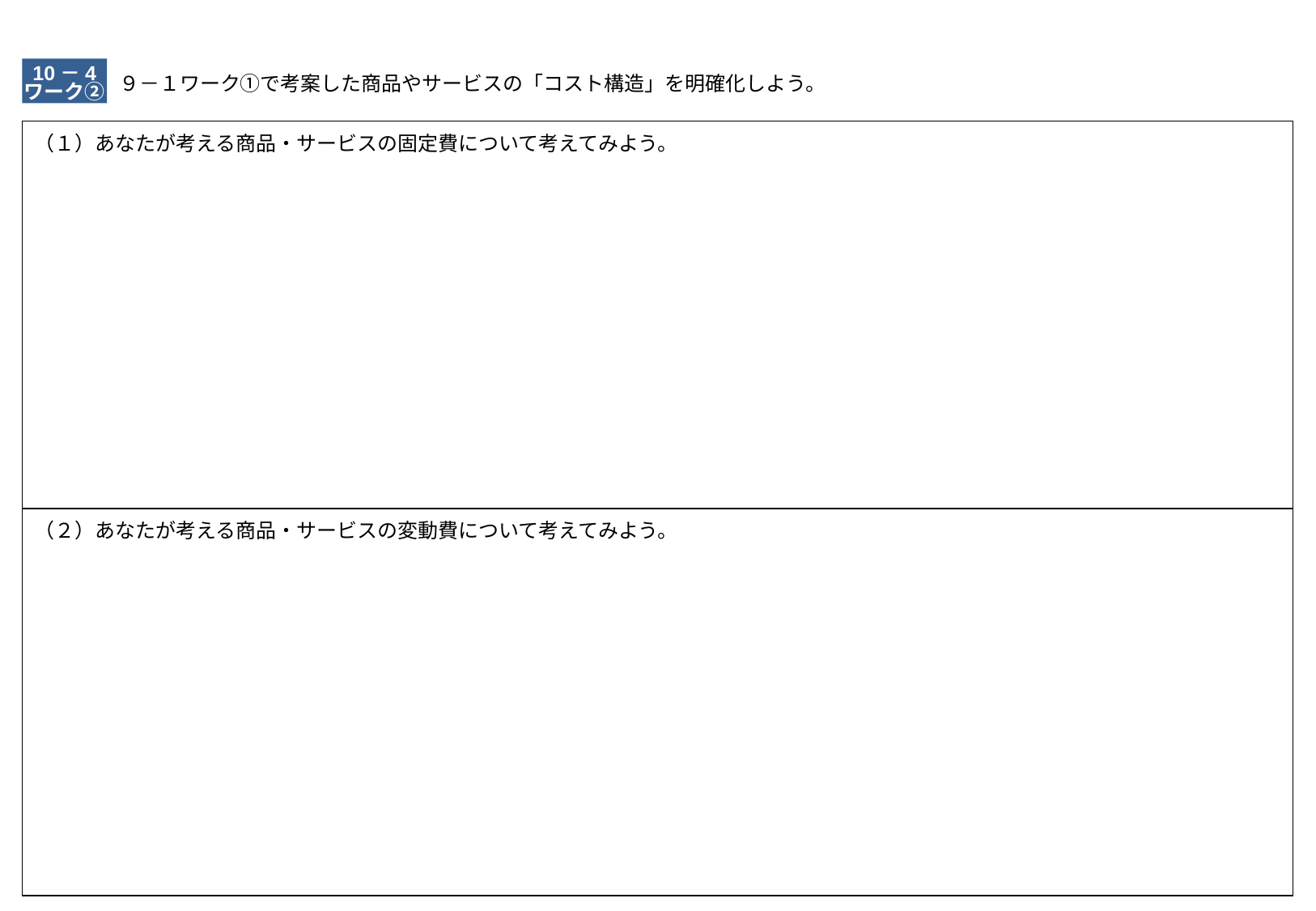

10－4
ワーク②
# ９－１ワーク①で考案した商品やサービスの「コスト構造」を明確化しよう。
| （１）あなたが考える商品・サービスの固定費について考えてみよう。 |
| --- |
| （２）あなたが考える商品・サービスの変動費について考えてみよう。 |